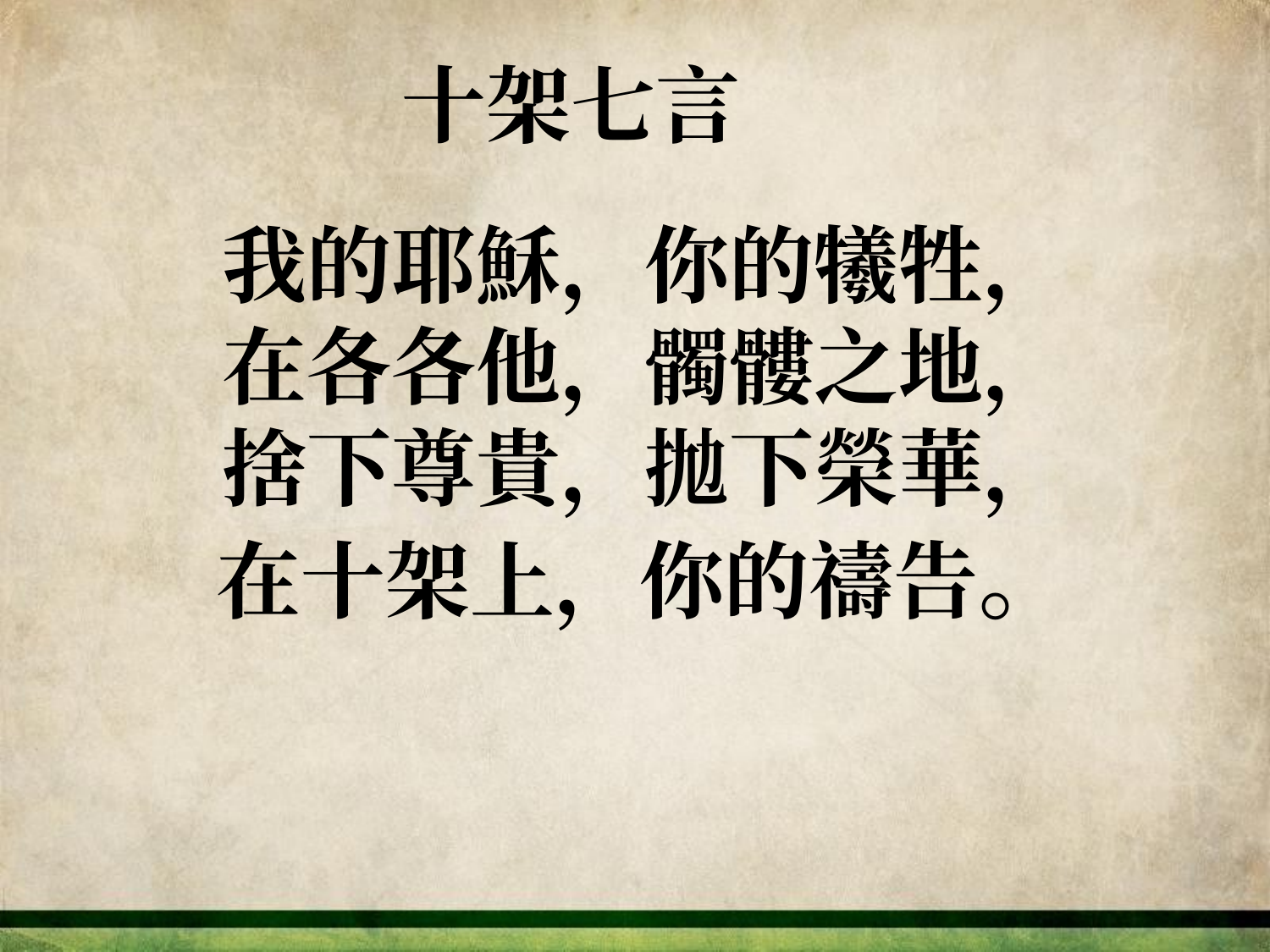

十架七言
我的耶穌，你的犧牲，
在各各他，髑髏之地，
捨下尊貴，拋下榮華，
在十架上，你的禱告。